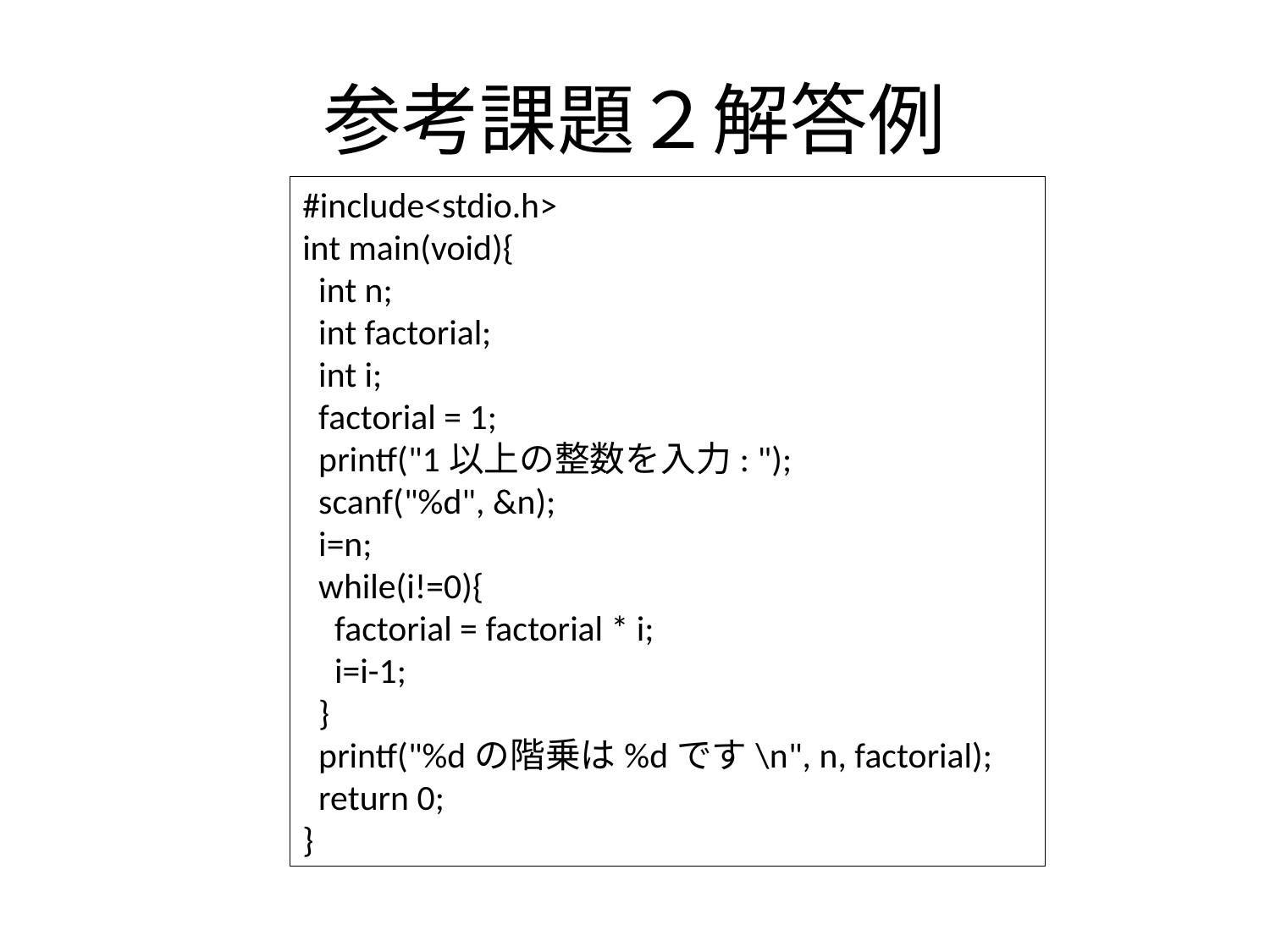

# 参考課題２解答例
#include<stdio.h>
int main(void){
  int n;
  int factorial;
  int i;
  factorial = 1;
  printf("1以上の整数を入力: ");
  scanf("%d", &n);
  i=n;
  while(i!=0){
    factorial = factorial * i;
    i=i-1;
  }
  printf("%dの階乗は%dです\n", n, factorial);
  return 0;
}